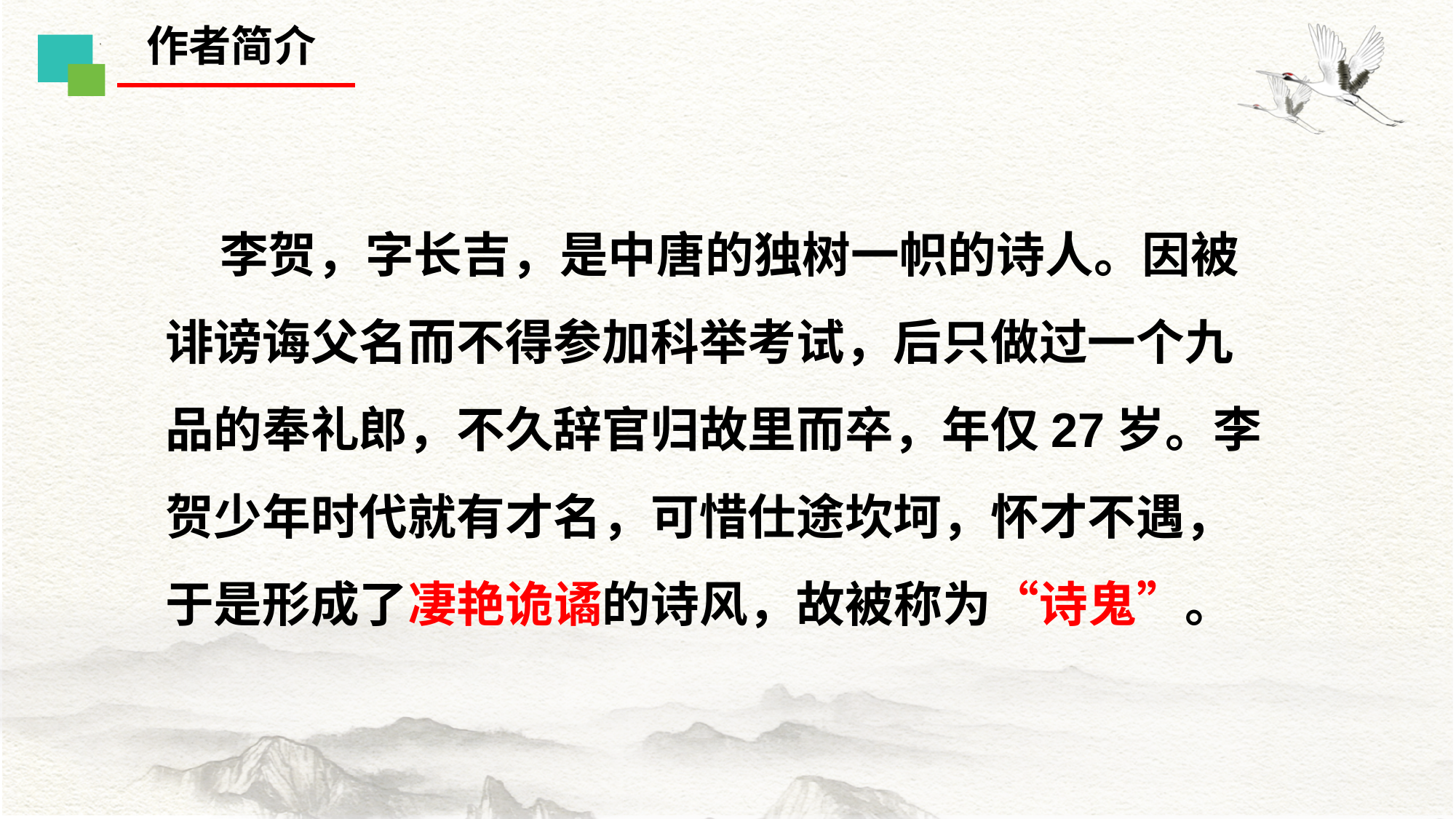

作者简介

李贺，字长吉，是中唐的独树一帜的诗人。因被诽谤诲父名而不得参加科举考试，后只做过一个九品的奉礼郎，不久辞官归故里而卒，年仅27岁。李贺少年时代就有才名，可惜仕途坎坷，怀才不遇，于是形成了凄艳诡谲的诗风，故被称为“诗鬼”。